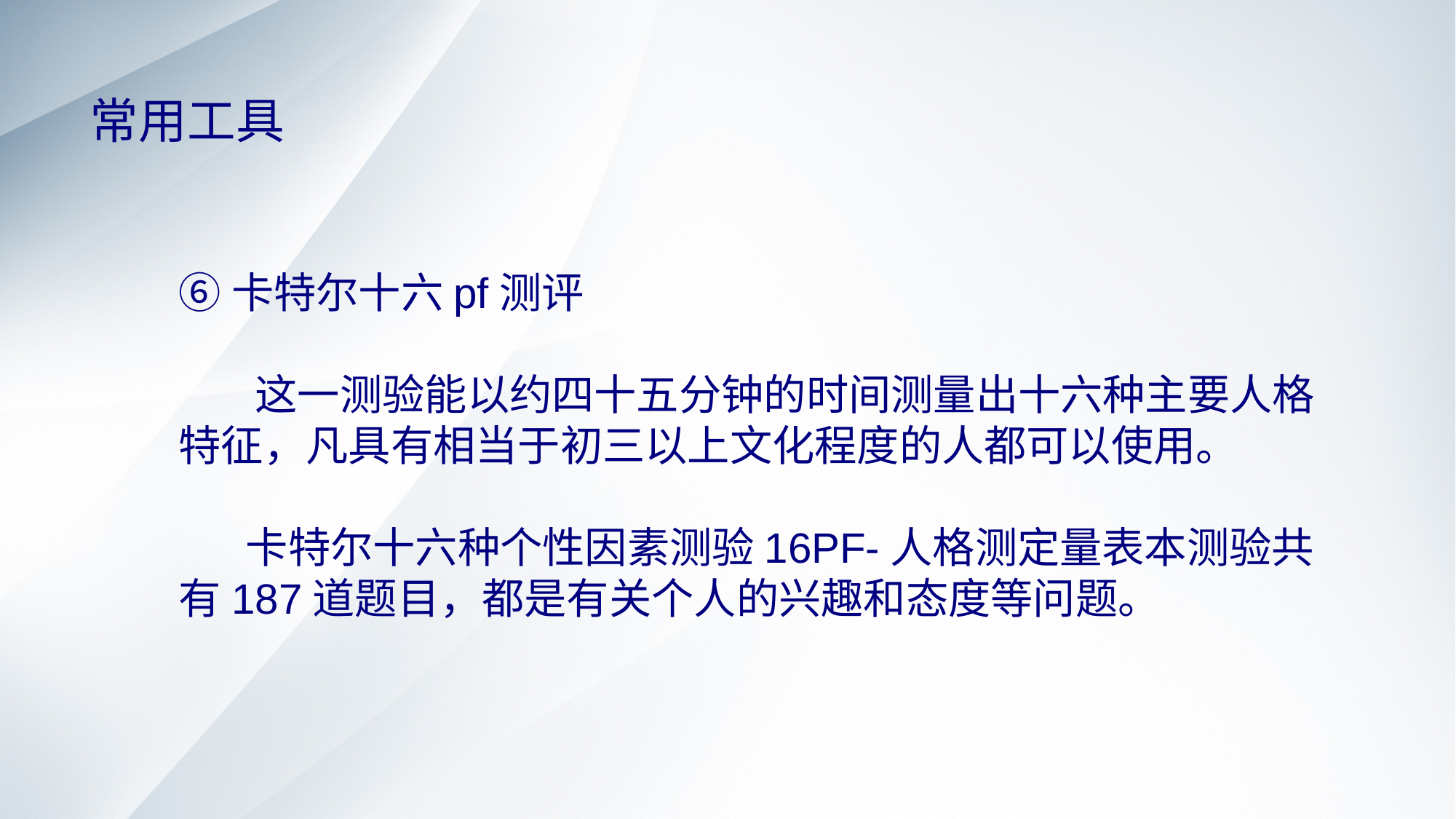

常用工具

⑥卡特尔十六pf测评

       这一测验能以约四十五分钟的时间测量出十六种主要人格特征，凡具有相当于初三以上文化程度的人都可以使用。

      卡特尔十六种个性因素测验16PF-人格测定量表本测验共有187道题目，都是有关个人的兴趣和态度等问题。